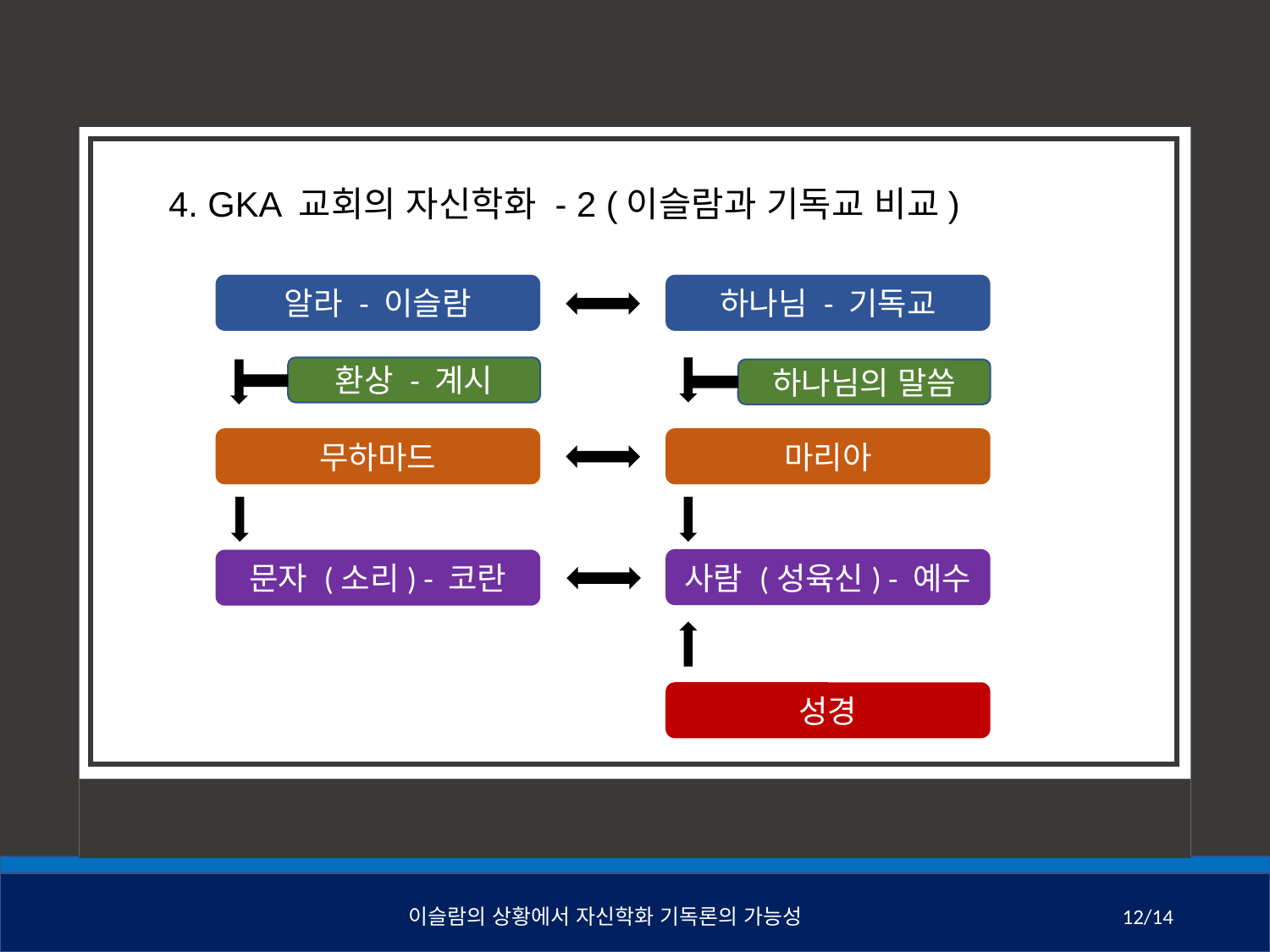

4. GKA 교회의 자신학화 - 2 (이슬람과 기독교 비교)

알라 - 이슬람
하나님 - 기독교

환상 - 계시

하나님의 말씀

무하마드
마리아

사람 (성육신) - 예수
문자 (소리) - 코란

성경

이슬람의 상황에서 자신학화 기독론의 가능성
12/14